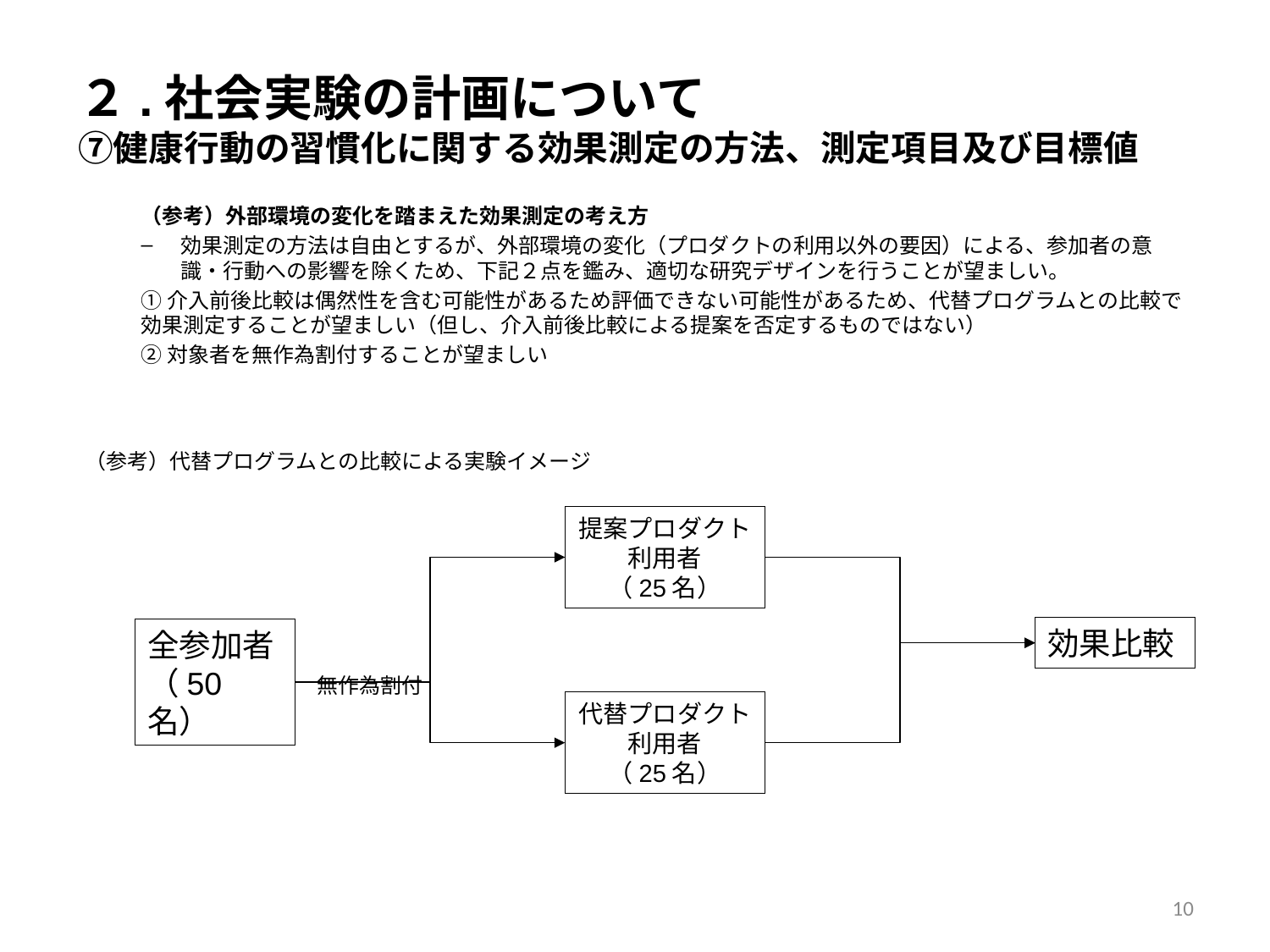

# ２.社会実験の計画について ⑦健康行動の習慣化に関する効果測定の方法、測定項目及び目標値
（参考）外部環境の変化を踏まえた効果測定の考え方
効果測定の方法は自由とするが、外部環境の変化（プロダクトの利用以外の要因）による、参加者の意識・行動への影響を除くため、下記２点を鑑み、適切な研究デザインを行うことが望ましい。
①介入前後比較は偶然性を含む可能性があるため評価できない可能性があるため、代替プログラムとの比較で効果測定することが望ましい（但し、介入前後比較による提案を否定するものではない）
②対象者を無作為割付することが望ましい

（参考）代替プログラムとの比較による実験イメージ
提案プロダクト利用者
（25名）
効果比較
全参加者
（50名）
無作為割付
代替プロダクト利用者
（25名）
10